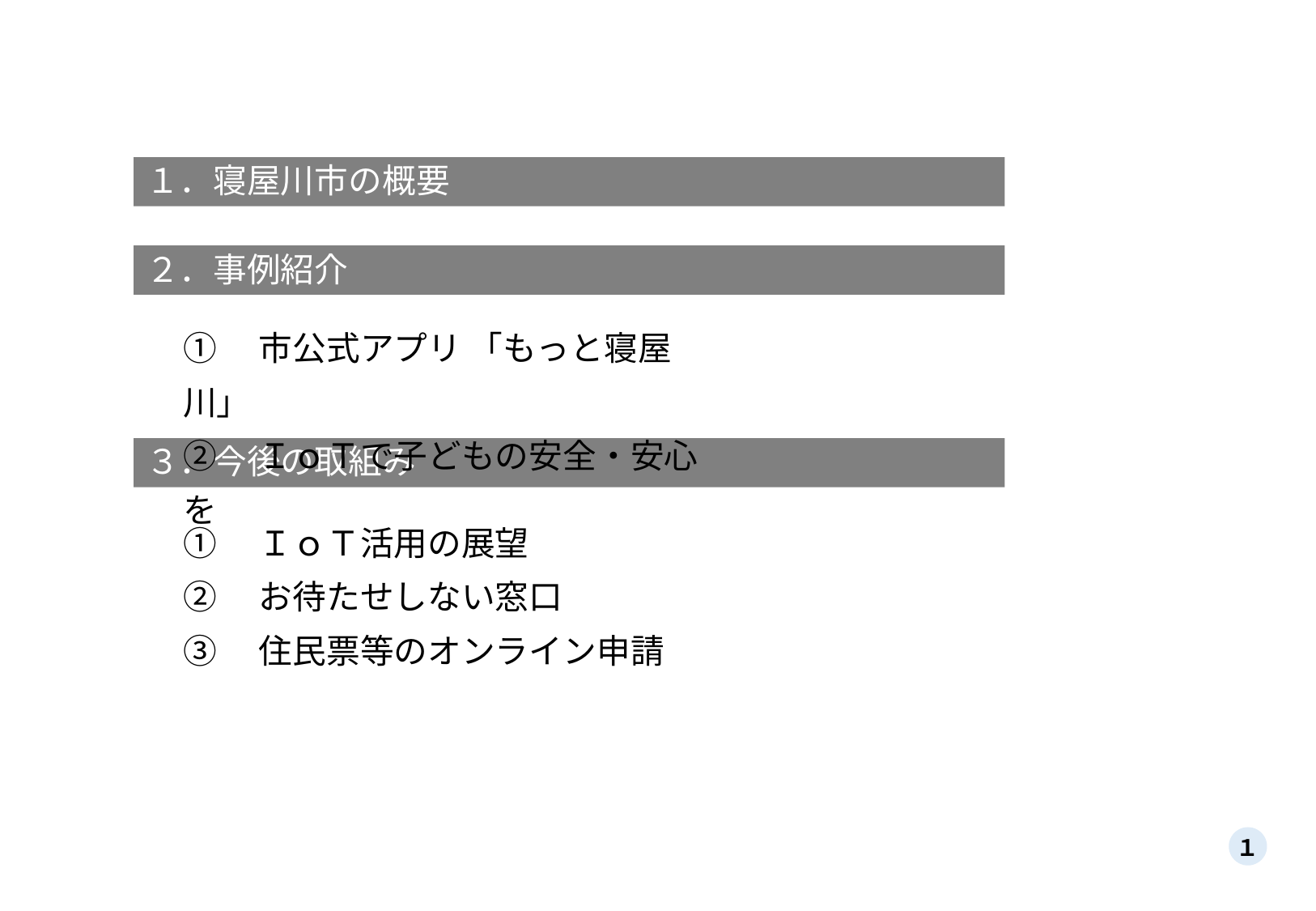

１．寝屋川市の概要
２．事例紹介
①　市公式アプリ 「もっと寝屋川」
②　ＩｏＴで子どもの安全・安心を
３．今後の取組み
①　ＩｏＴ活用の展望
②　お待たせしない窓口
③　住民票等のオンライン申請

１